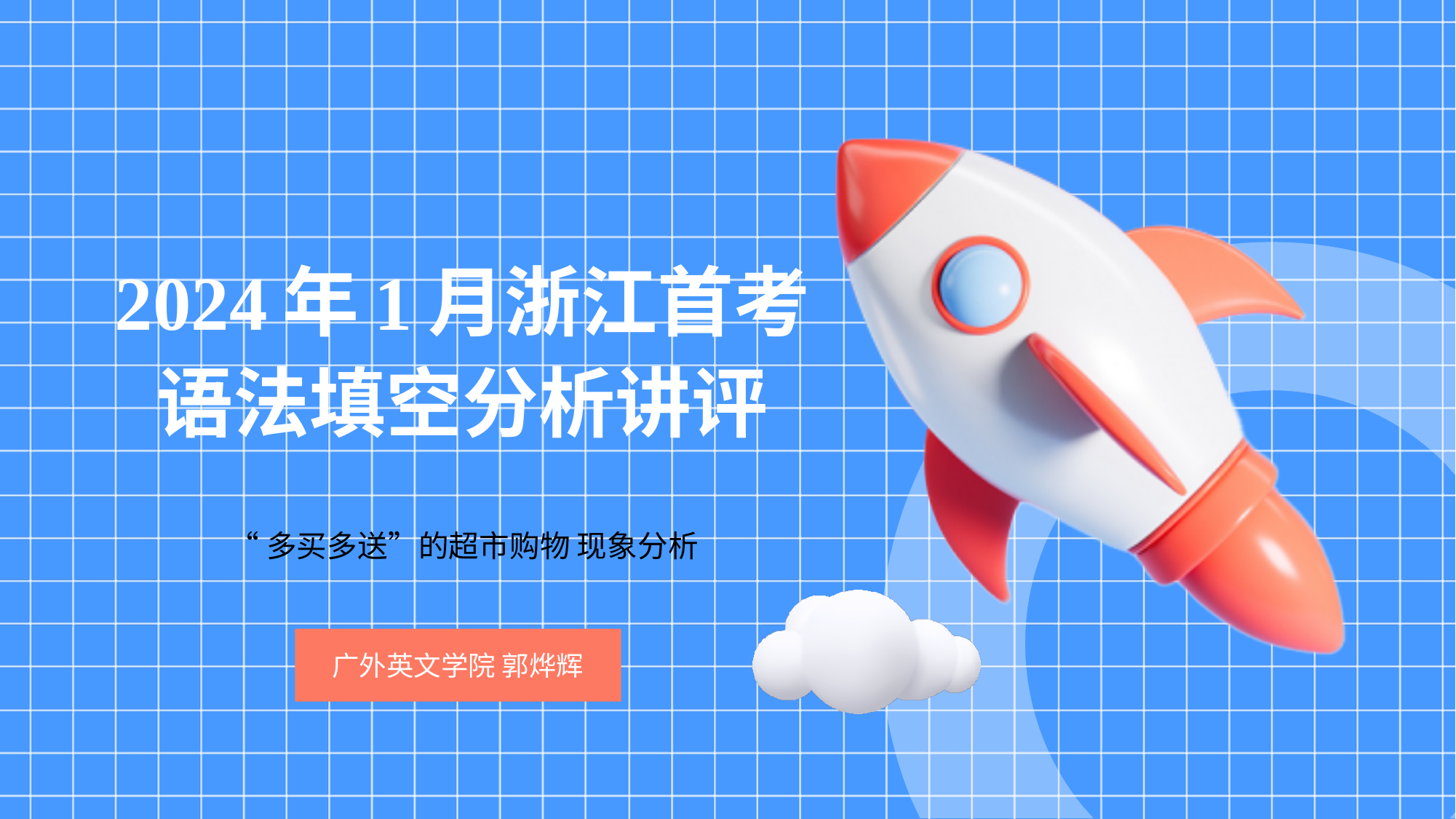

2024年1月浙江首考
语法填空分析讲评
“多买多送”的超市购物 现象分析
广外英文学院 郭烨辉